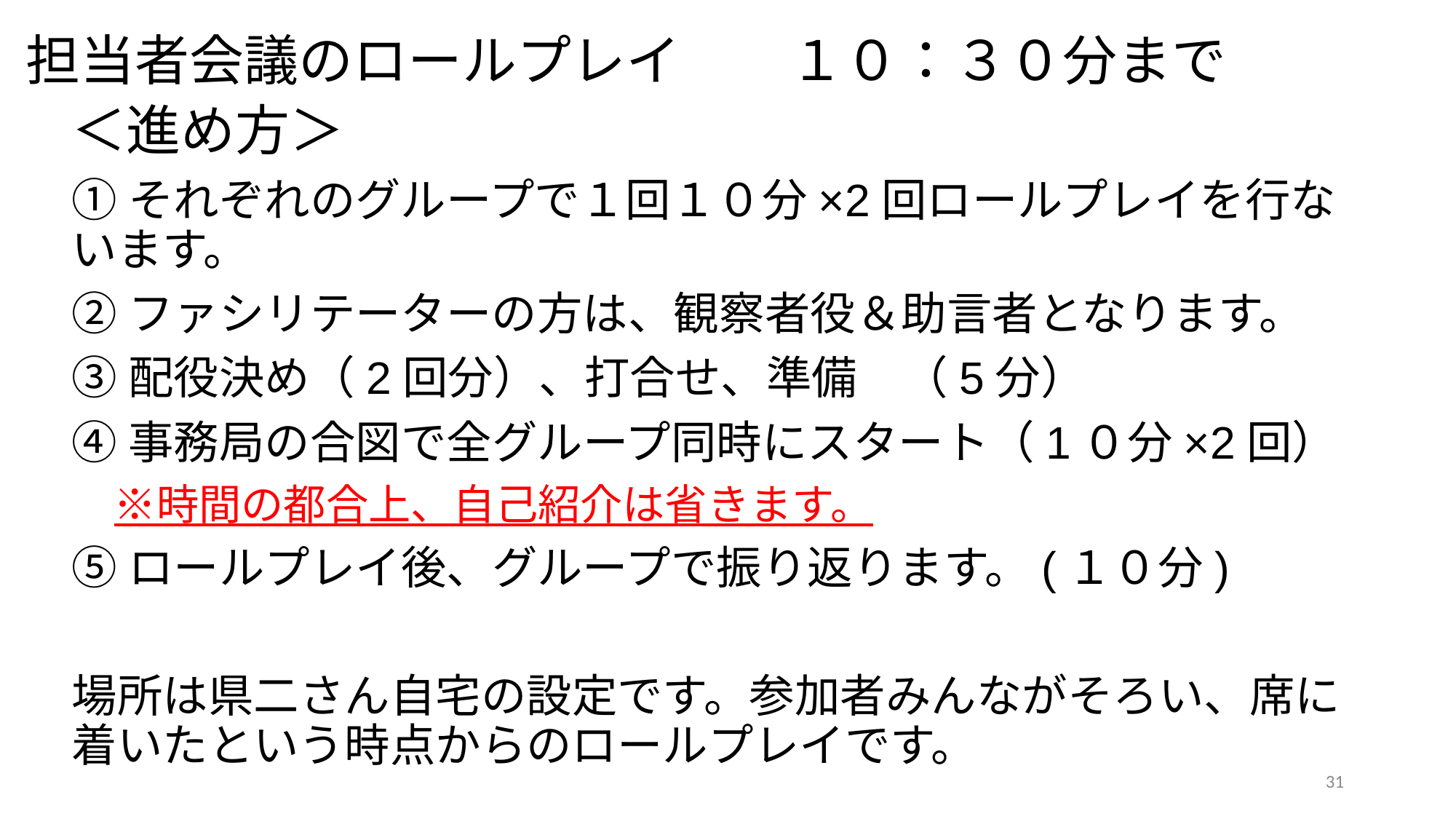

担当者会議のロールプレイ　　１０：３０分まで
＜進め方＞
①それぞれのグループで１回１０分×2回ロールプレイを行ないます。
②ファシリテーターの方は、観察者役＆助言者となります。
③配役決め（2回分）、打合せ、準備　（5分）
④事務局の合図で全グループ同時にスタート（1０分×2回）
　※時間の都合上、自己紹介は省きます。
⑤ロールプレイ後、グループで振り返ります。(１０分)

場所は県二さん自宅の設定です。参加者みんながそろい、席に着いたという時点からのロールプレイです。
31